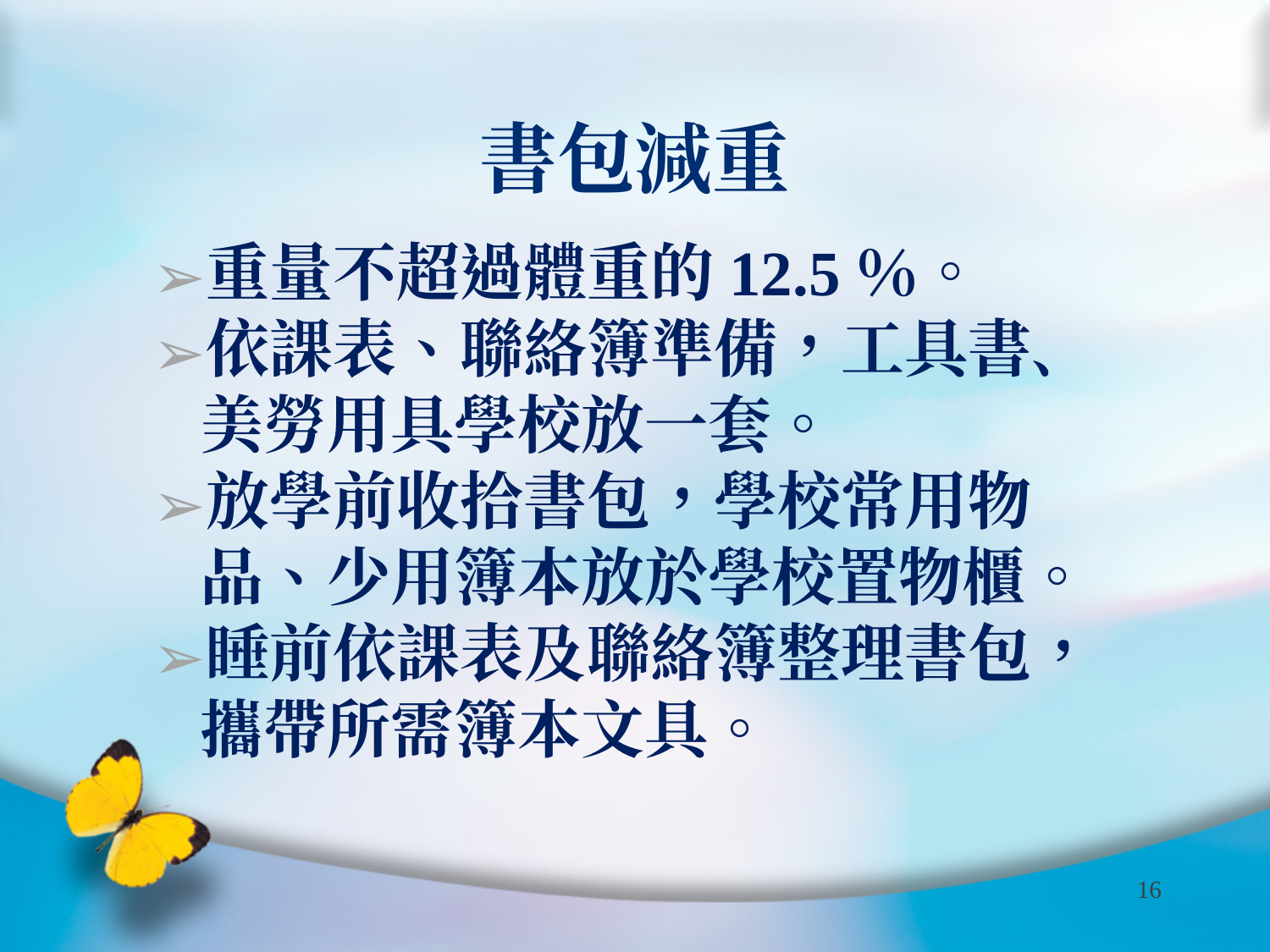

# 書包減重
重量不超過體重的12.5％。
依課表、聯絡簿準備，工具書､美勞用具學校放一套。
放學前收拾書包，學校常用物品、少用簿本放於學校置物櫃。
睡前依課表及聯絡簿整理書包，攜帶所需簿本文具。
16